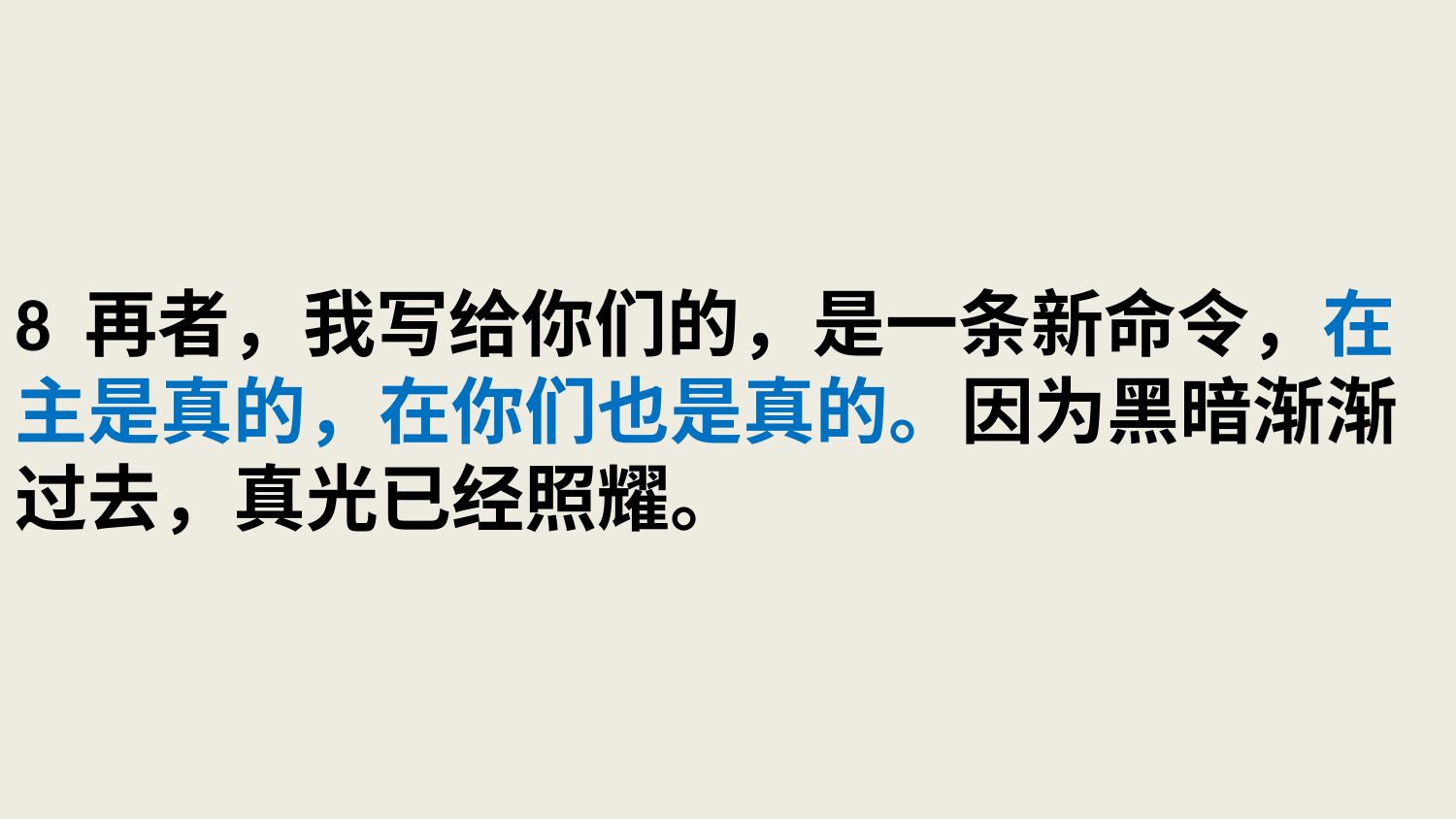

# 8 再者，我写给你们的，是一条新命令，在主是真的，在你们也是真的。因为黑暗渐渐过去，真光已经照耀。